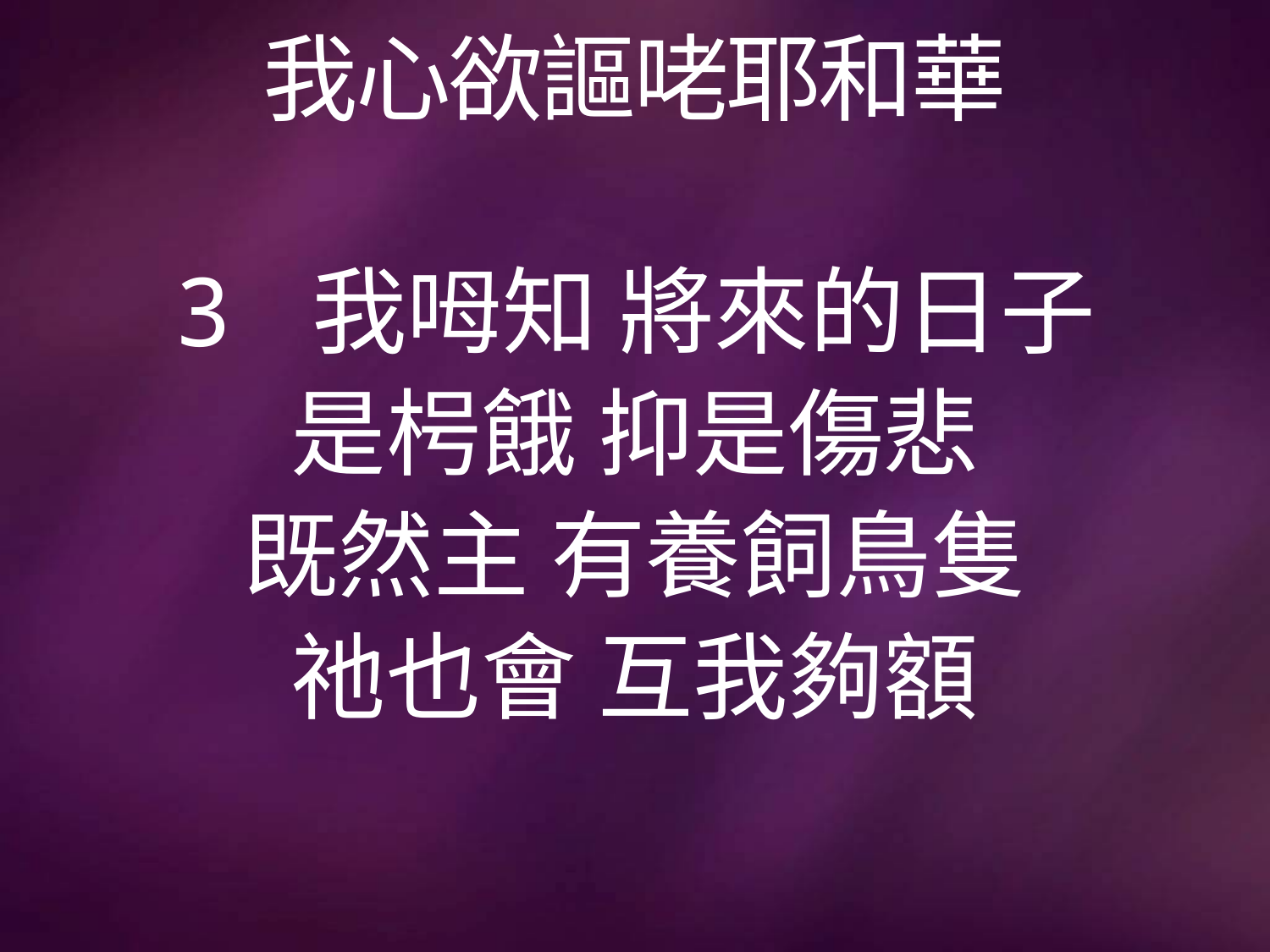

# 我心欲謳咾耶和華
3 我呣知 將來的日子
是枵餓 抑是傷悲
既然主 有養飼鳥隻
祂也會 互我夠額